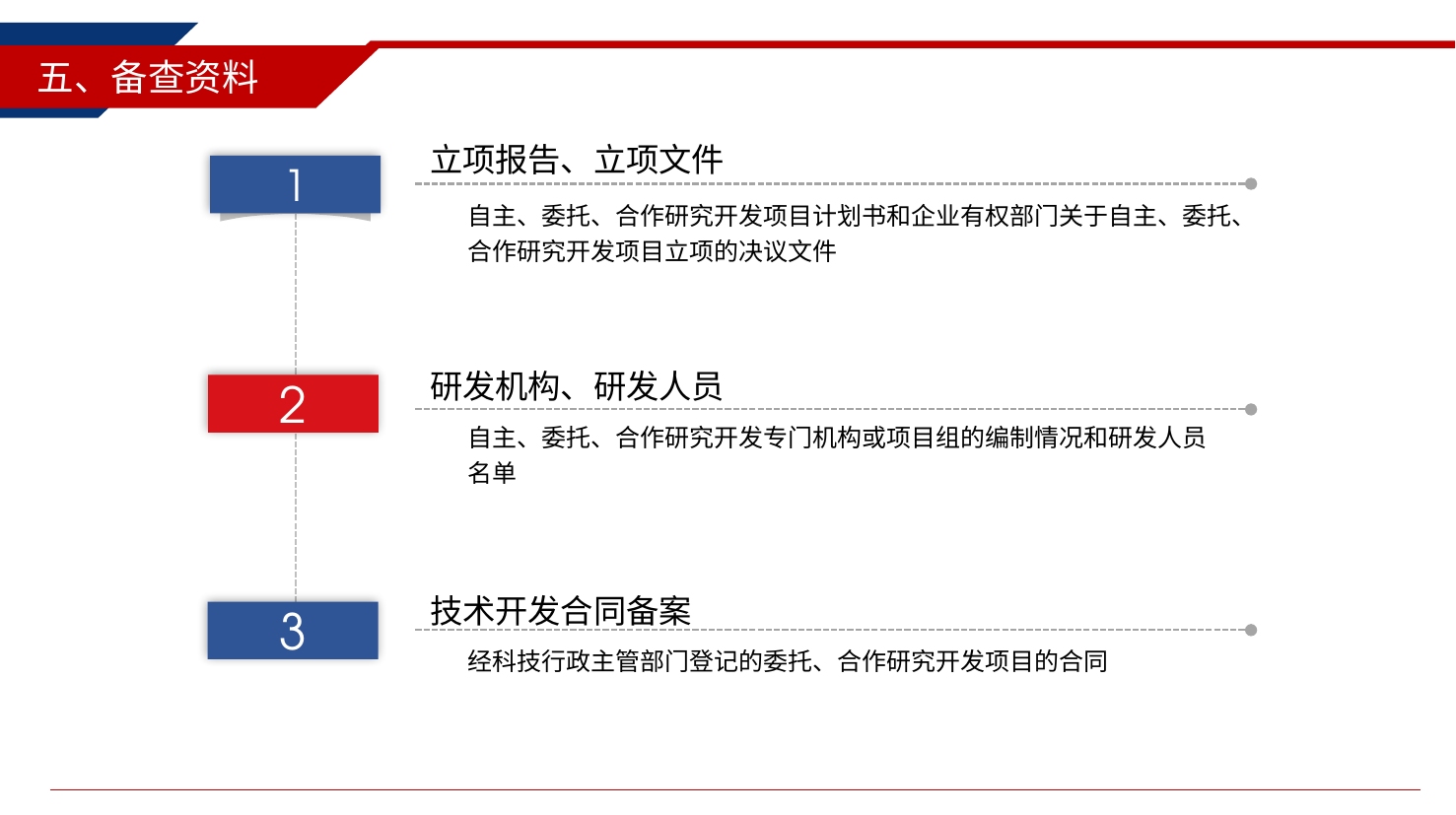

五、备查资料
立项报告、立项文件
自主、委托、合作研究开发项目计划书和企业有权部门关于自主、委托、合作研究开发项目立项的决议文件
1

2

3

研发机构、研发人员
自主、委托、合作研究开发专门机构或项目组的编制情况和研发人员名单
技术开发合同备案
经科技行政主管部门登记的委托、合作研究开发项目的合同